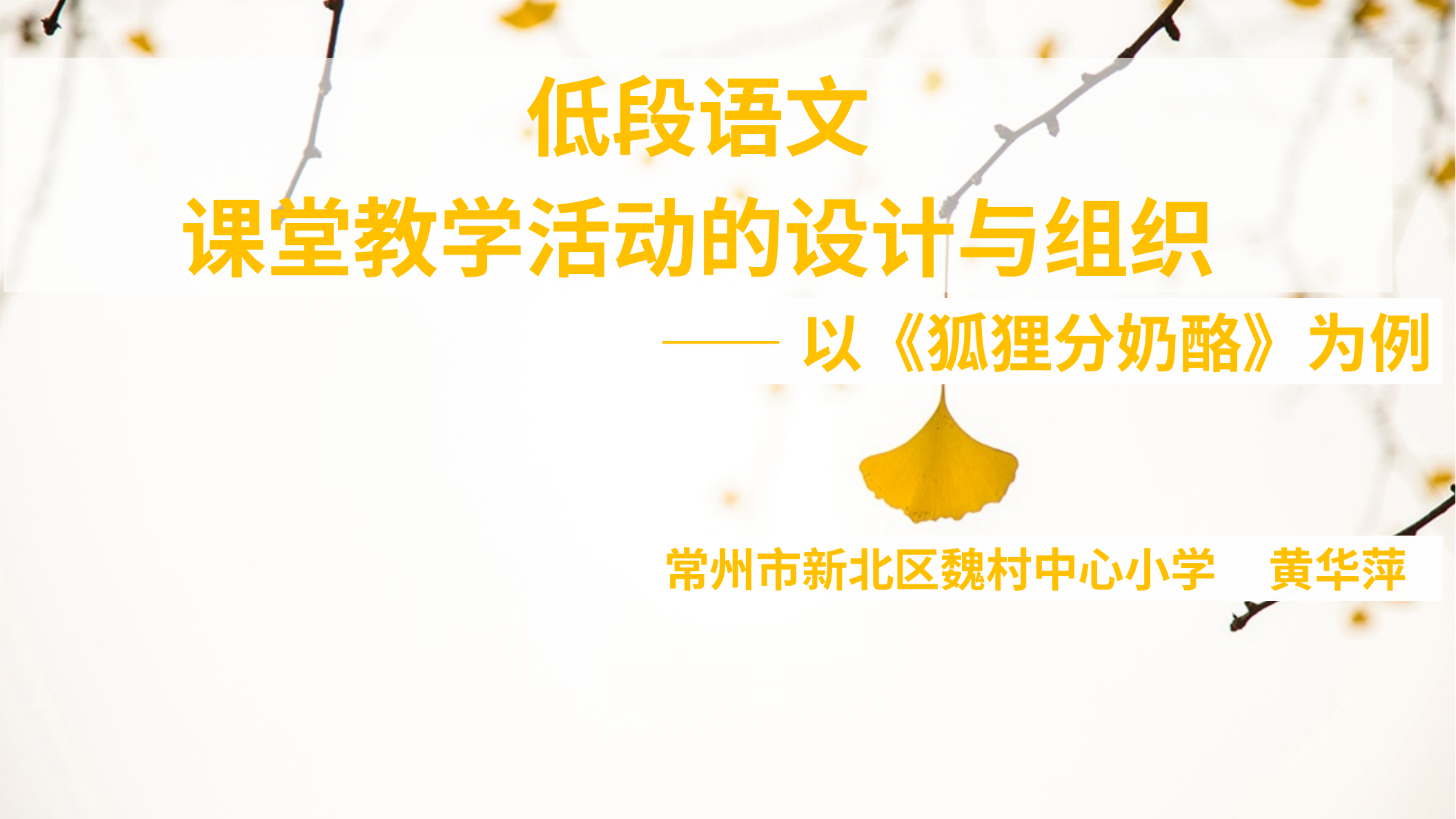

低段语文
课堂教学活动的设计与组织
——以《狐狸分奶酪》为例
常州市新北区魏村中心小学     黄华萍